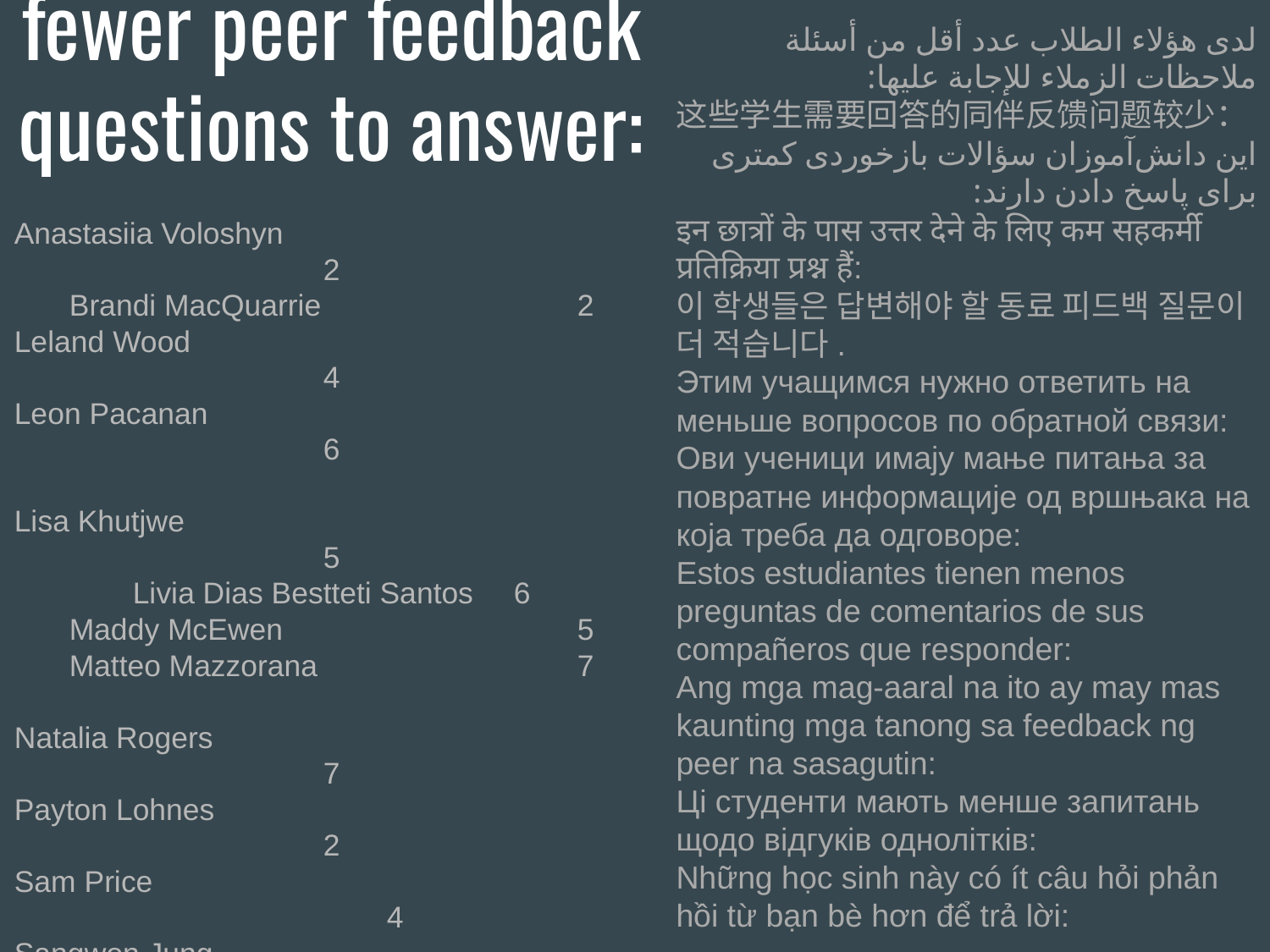

These students have fewer peer feedback questions to answer:

Anastasiia Voloshyn			2
Brandi MacQuarrie			2
Leland Wood				4
Leon Pacanan				6

Lisa Khutjwe				5
Livia Dias Bestteti Santos	6
Maddy McEwen			5
Matteo Mazzorana			7

Natalia Rogers				7
Payton Lohnes				2
Sam Price					4
Sangwon Jung				4
Tom Arsenault-Knockwood	2
Zanav Moustafa			1
لدى هؤلاء الطلاب عدد أقل من أسئلة ملاحظات الزملاء للإجابة عليها:
这些学生需要回答的同伴反馈问题较少：
این دانش‌آموزان سؤالات بازخوردی کمتری برای پاسخ دادن دارند:
इन छात्रों के पास उत्तर देने के लिए कम सहकर्मी प्रतिक्रिया प्रश्न हैं:
이 학생들은 답변해야 할 동료 피드백 질문이 더 적습니다.
Этим учащимся нужно ответить на меньше вопросов по обратной связи:
Ови ученици имају мање питања за повратне информације од вршњака на која треба да одговоре:
Estos estudiantes tienen menos preguntas de comentarios de sus compañeros que responder:
Ang mga mag-aaral na ito ay may mas kaunting mga tanong sa feedback ng peer na sasagutin:
Ці студенти мають менше запитань щодо відгуків однолітків:
Những học sinh này có ít câu hỏi phản hồi từ bạn bè hơn để trả lời: